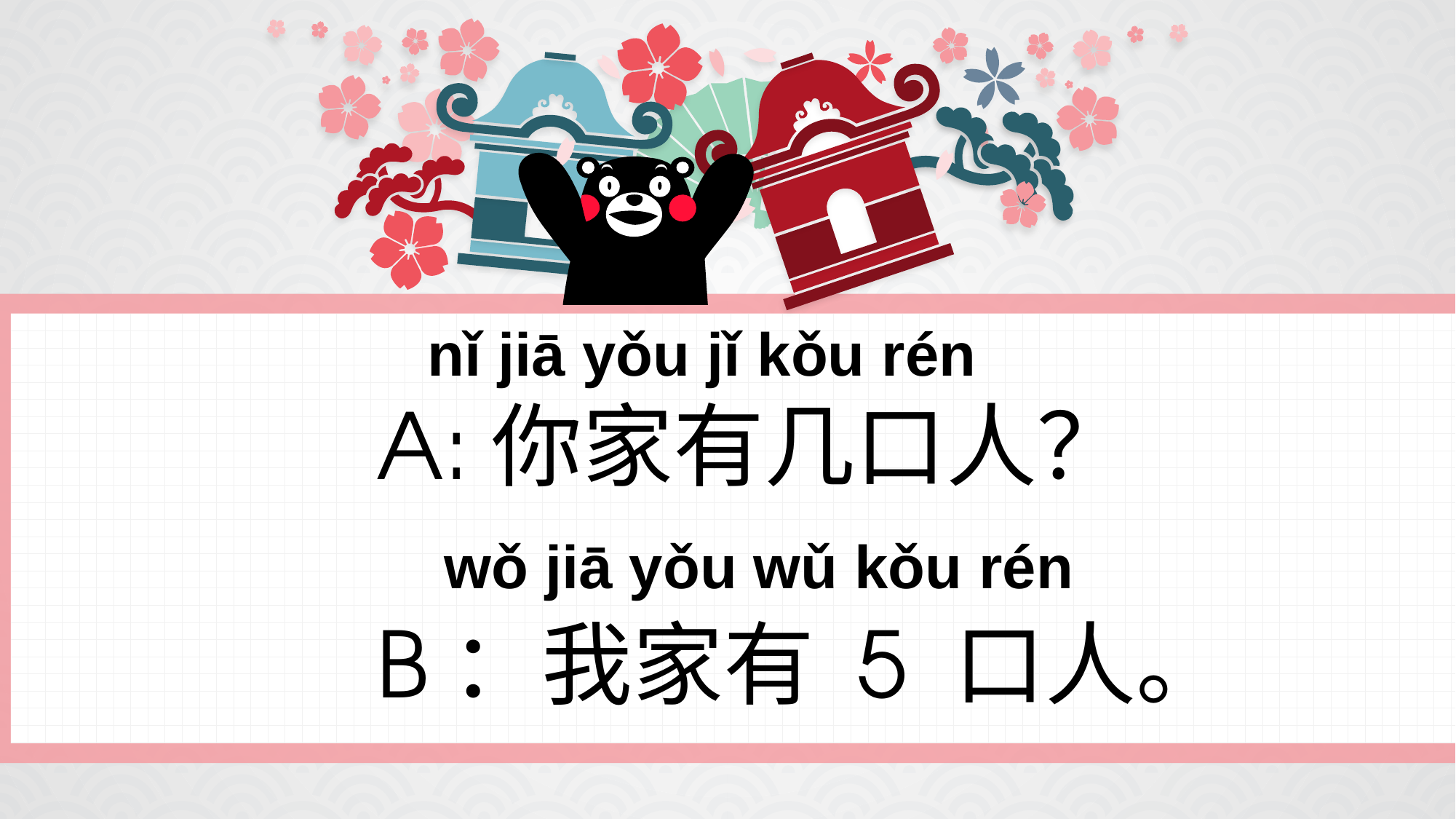

nǐ jiā yǒu jǐ kǒu rén
A:你家有几口人？
    wǒ jiā yǒu wǔ kǒu rén
B：我家有 5 口人。